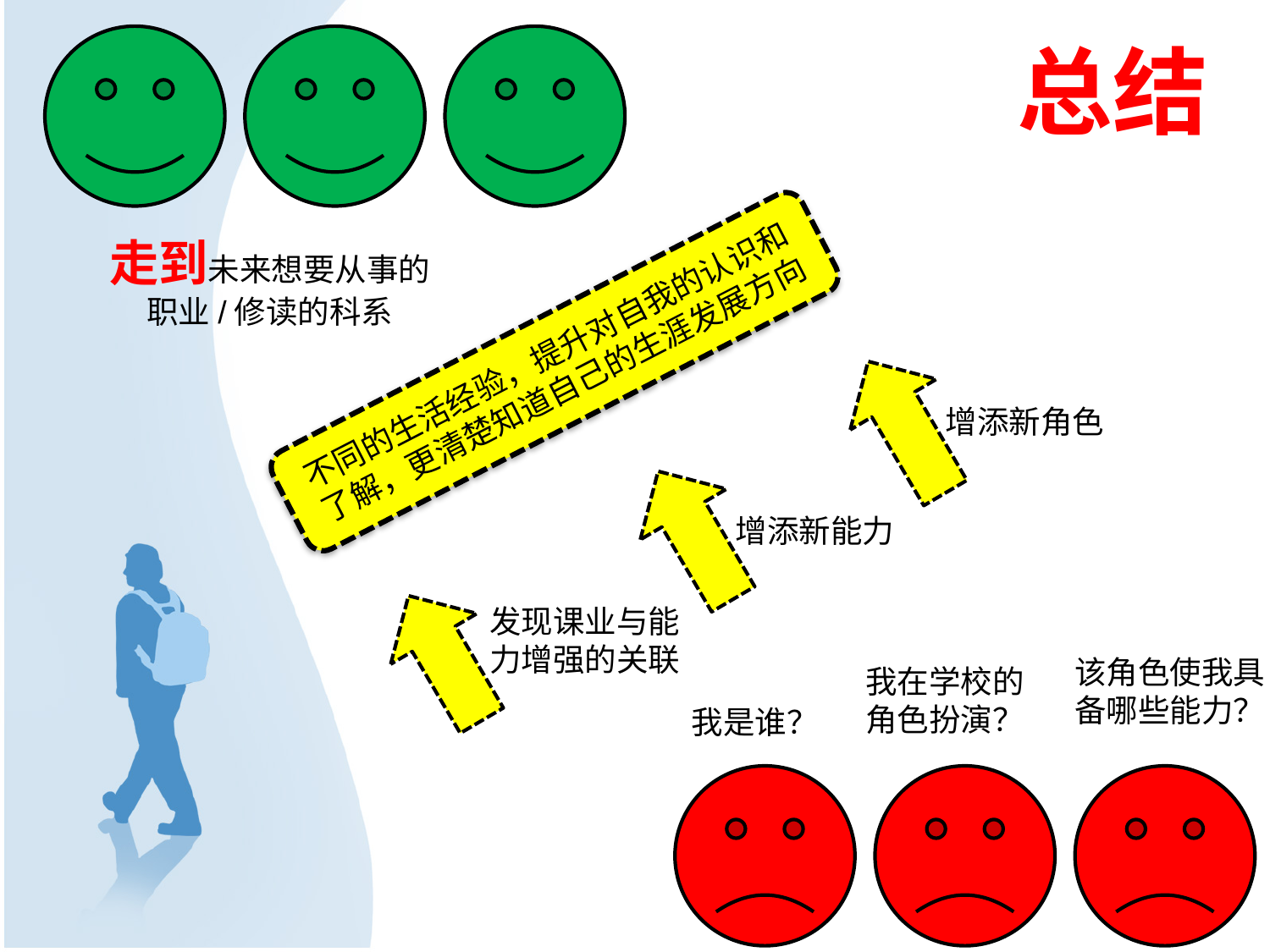

总结
走到未来想要从事的职业/修读的科系
不同的生活经验，提升对自我的认识和了解，更清楚知道自己的生涯发展方向

增添新角色

增添新能力

发现课业与能力增强的关联
该角色使我具备哪些能力？
我在学校的
角色扮演？
我是谁？